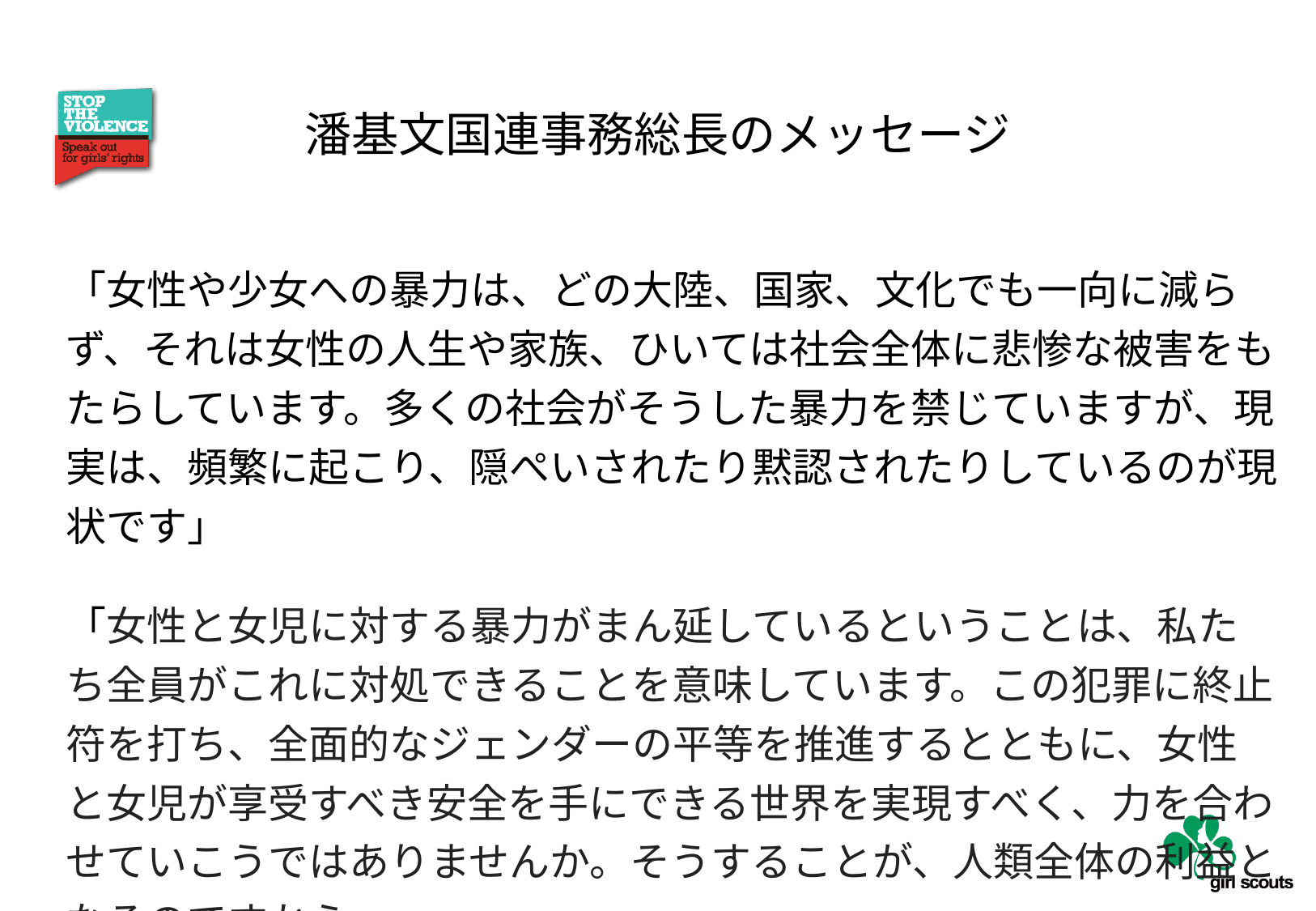

# 潘基文国連事務総長のメッセージ
「女性や少女への暴力は、どの大陸、国家、文化でも一向に減らず、それは女性の人生や家族、ひいては社会全体に悲惨な被害をもたらしています。多くの社会がそうした暴力を禁じていますが、現実は、頻繁に起こり、隠ぺいされたり黙認されたりしているのが現状です」
「女性と女児に対する暴力がまん延しているということは、私たち全員がこれに対処できることを意味しています。この犯罪に終止符を打ち、全面的なジェンダーの平等を推進するとともに、女性と女児が享受すべき安全を手にできる世界を実現すべく、力を合わせていこうではありませんか。そうすることが、人類全体の利益となるのですから。」